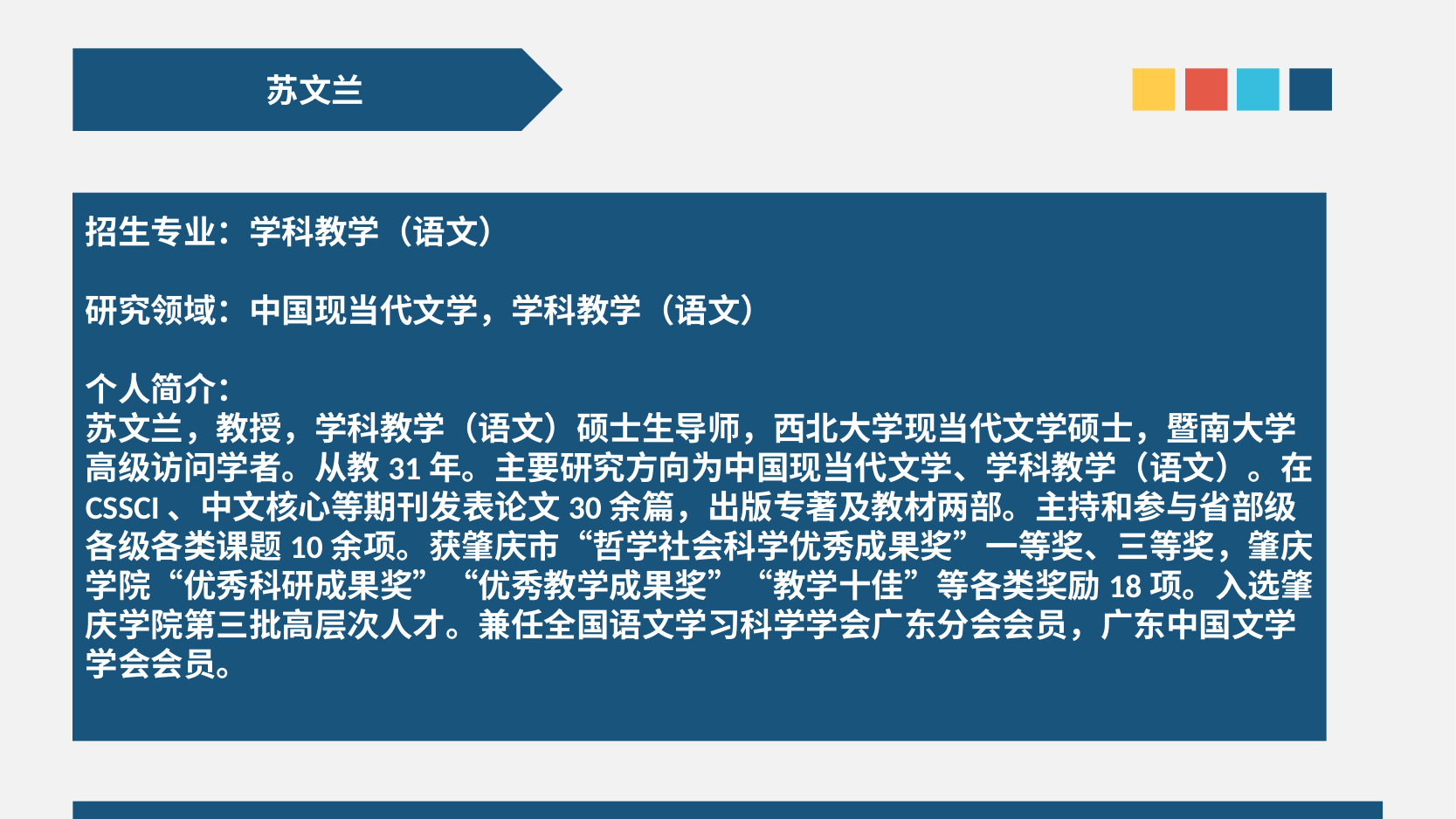

苏文兰

招生专业：学科教学（语文）

研究领域：中国现当代文学，学科教学（语文）

个人简介：
苏文兰，教授，学科教学（语文）硕士生导师，西北大学现当代文学硕士，暨南大学高级访问学者。从教31年。主要研究方向为中国现当代文学、学科教学（语文）。在CSSCI、中文核心等期刊发表论文30余篇，出版专著及教材两部。主持和参与省部级各级各类课题10余项。获肇庆市“哲学社会科学优秀成果奖”一等奖、三等奖，肇庆学院“优秀科研成果奖”“优秀教学成果奖”“教学十佳”等各类奖励18项。入选肇庆学院第三批高层次人才。兼任全国语文学习科学学会广东分会会员，广东中国文学学会会员。